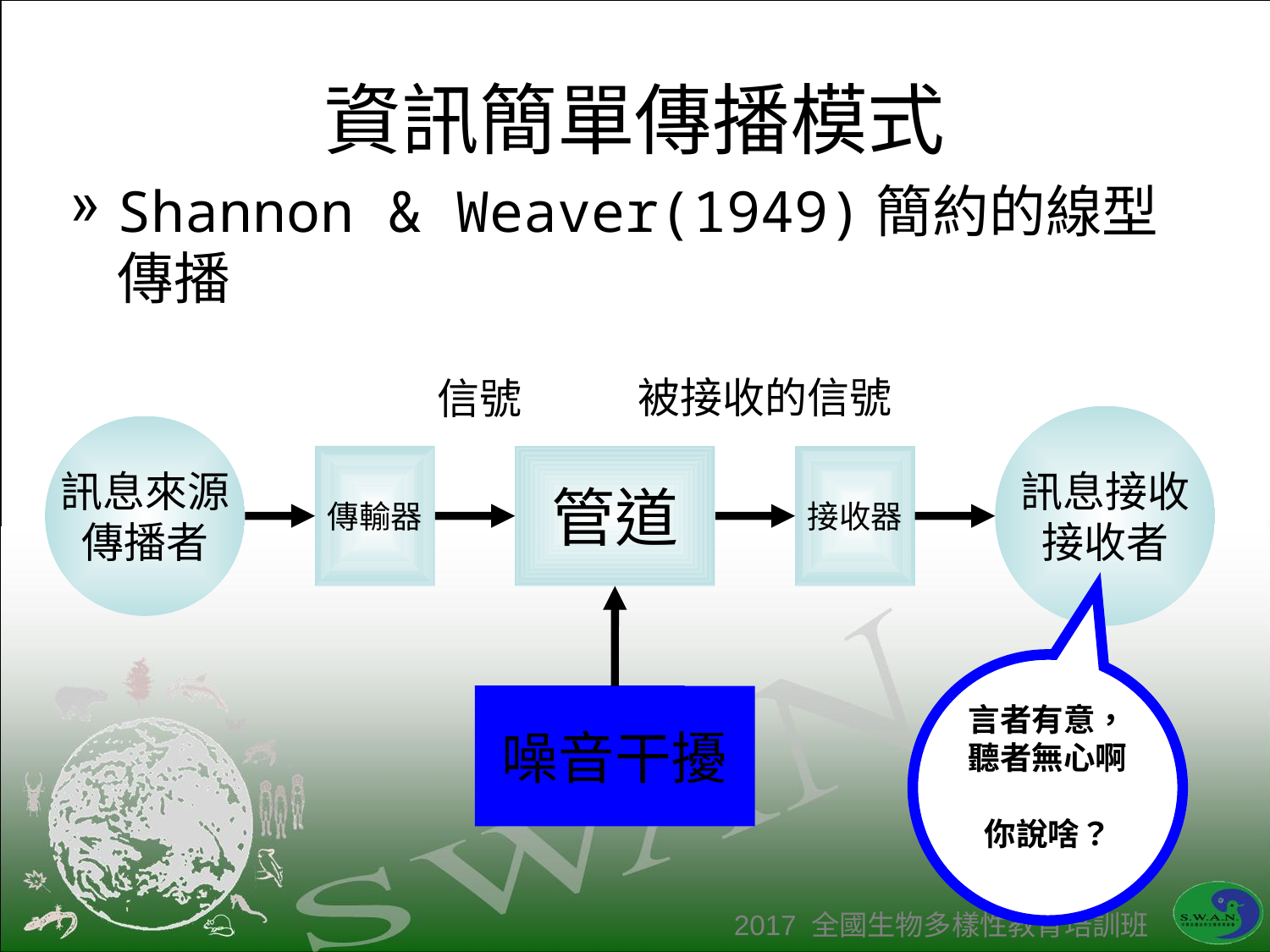

# 資訊簡單傳播模式
Shannon & Weaver(1949)簡約的線型傳播
被接收的信號
信號
訊息接收
接收者
訊息來源
傳播者
傳輸器
管道
接收器

言者有意，
聽者無心啊

你說啥？
噪音干擾